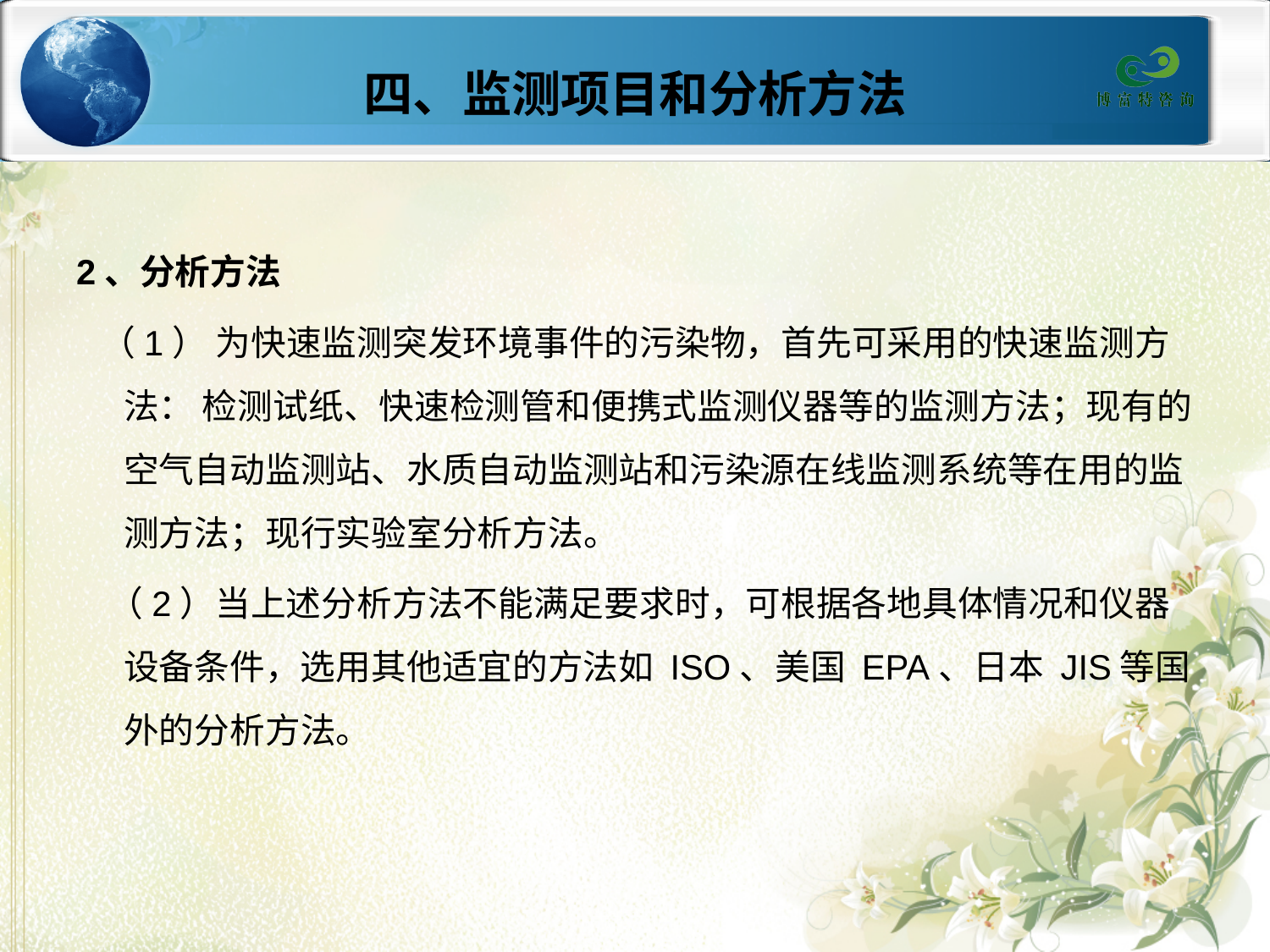

# 四、监测项目和分析方法
2、分析方法
  （1） 为快速监测突发环境事件的污染物，首先可采用的快速监测方法： 检测试纸、快速检测管和便携式监测仪器等的监测方法；现有的空气自动监测站、水质自动监测站和污染源在线监测系统等在用的监测方法；现行实验室分析方法。
   （2）当上述分析方法不能满足要求时，可根据各地具体情况和仪器设备条件，选用其他适宜的方法如 ISO、美国 EPA、日本 JIS等国外的分析方法。